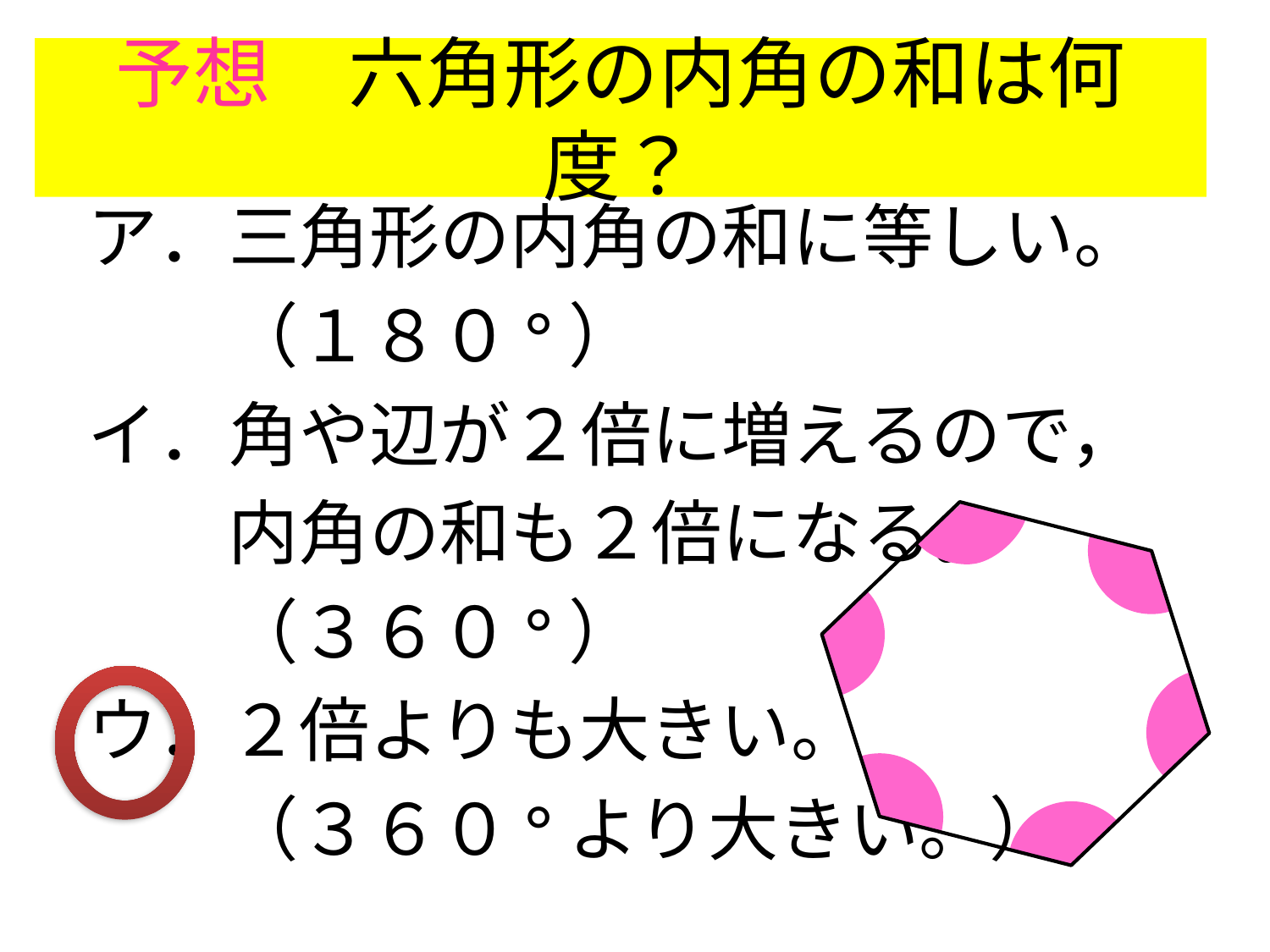

# 予想　六角形の内角の和は何度？
ア．三角形の内角の和に等しい。
　　（１８０°）
イ．角や辺が２倍に増えるので，
　　内角の和も２倍になる。
　　（３６０°）
ウ．２倍よりも大きい。
　　（３６０°より大きい。）